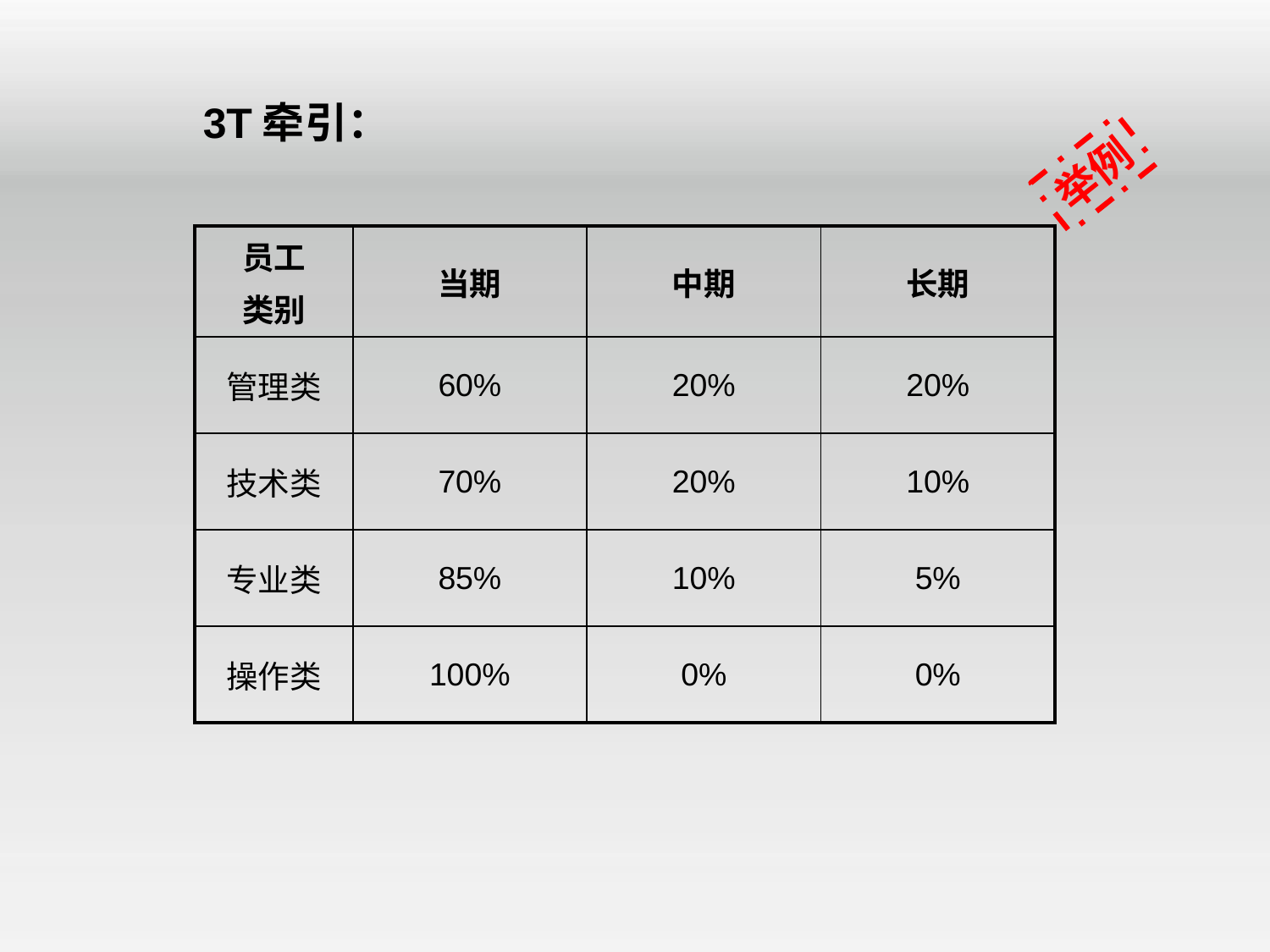

# 3T牵引：
举例
| 员工 类别 | 当期 | 中期 | 长期 |
| --- | --- | --- | --- |
| 管理类 | 60% | 20% | 20% |
| 技术类 | 70% | 20% | 10% |
| 专业类 | 85% | 10% | 5% |
| 操作类 | 100% | 0% | 0% |